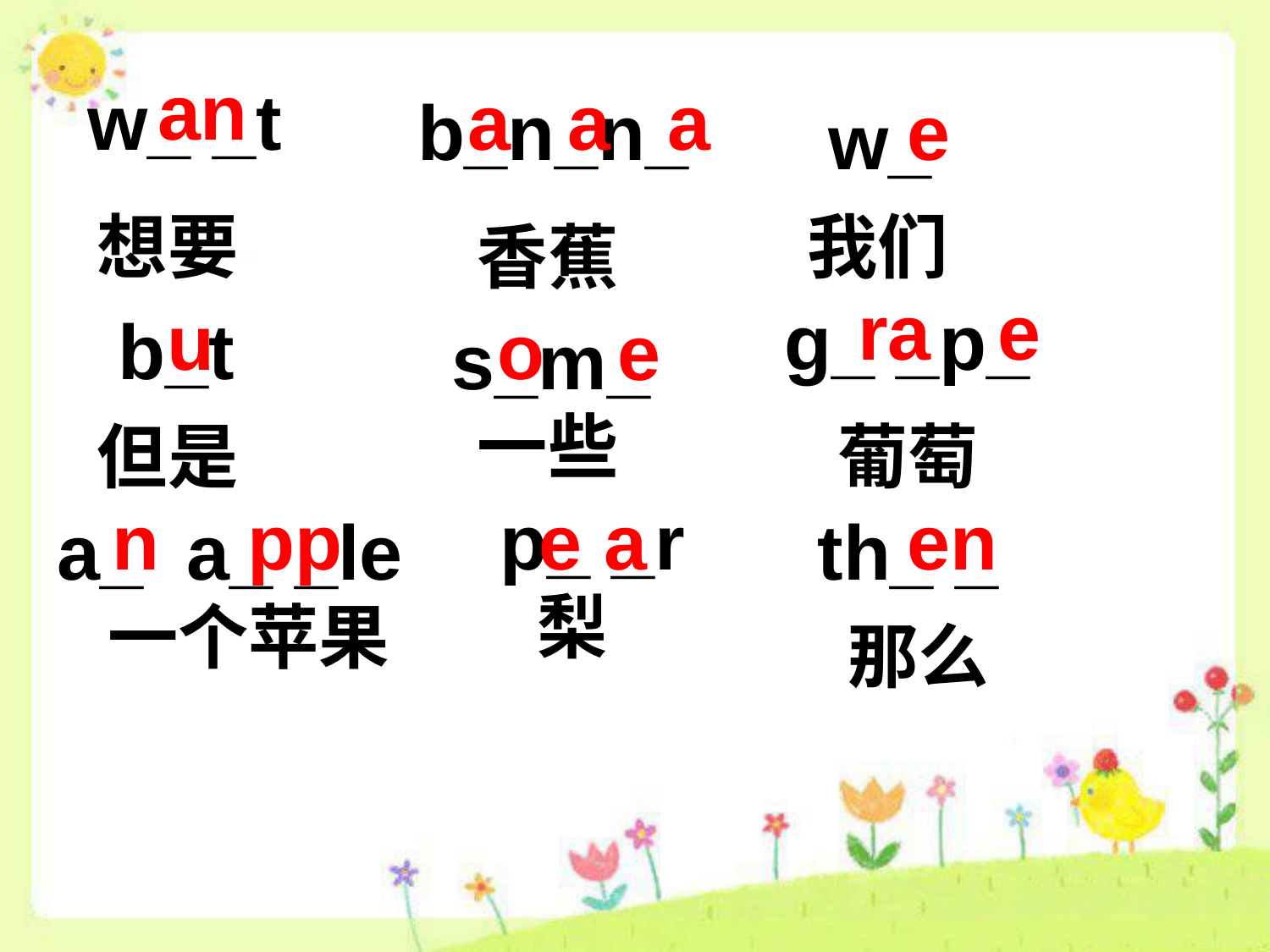

an
w_ _t
a
a
a
b_n_n_
e
w_
想要
我们
香蕉
ra
e
u
g_ _p_
b_t
o
e
s_m_
一些
但是
葡萄
n
pp
p_ _r
e a
en
a_  a_ _le
th_ _
梨
一个苹果
那么